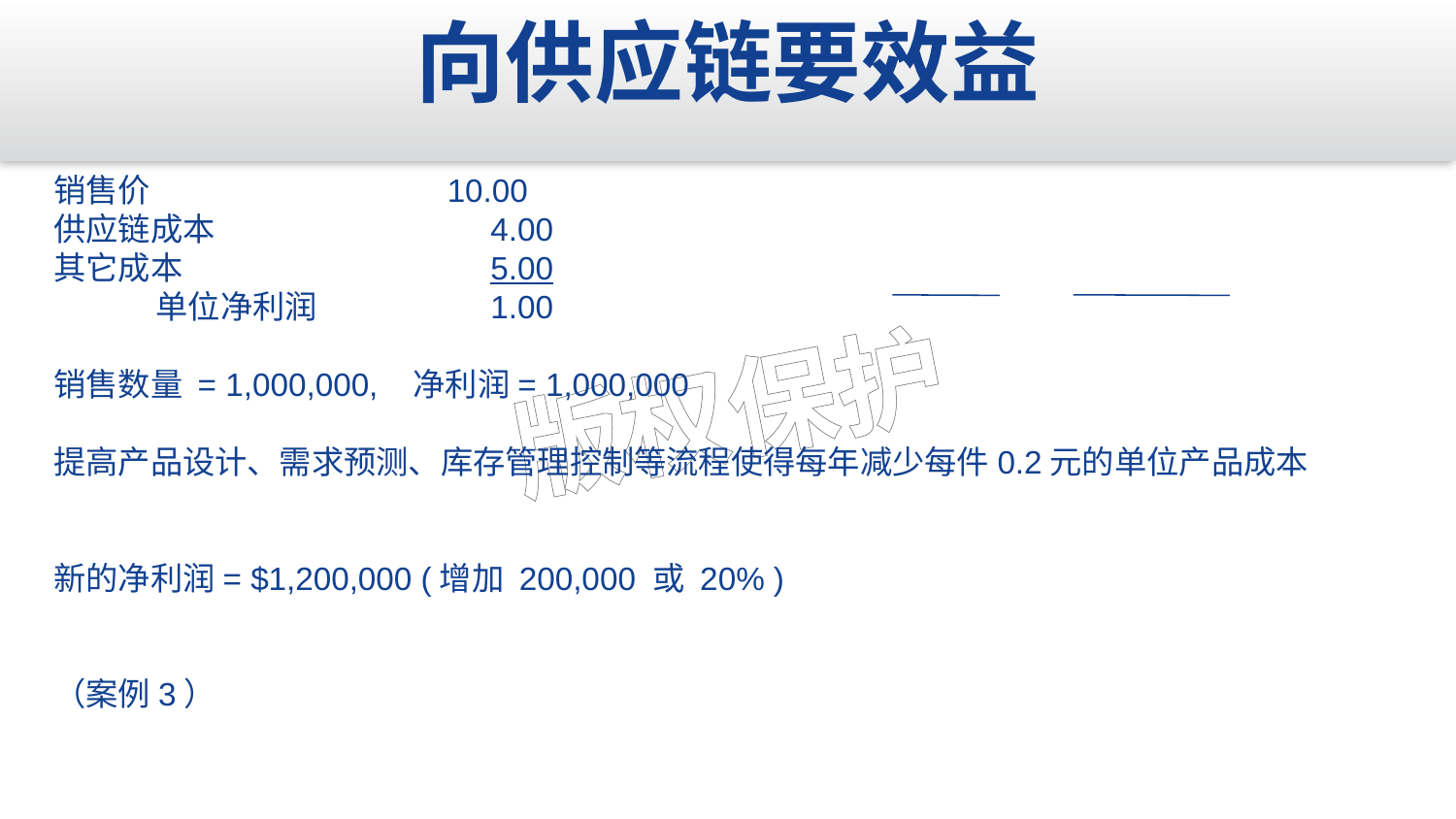

向供应链要效益

销售价		             10.00
供应链成本		4.00
其它成本			5.00
             单位净利润		1.00

销售数量 = 1,000,000,   净利润= 1,000,000

提高产品设计、需求预测、库存管理控制等流程使得每年减少每件0.2元的单位产品成本

新的净利润= $1,200,000 (增加 200,000 或 20% )

（案例3）